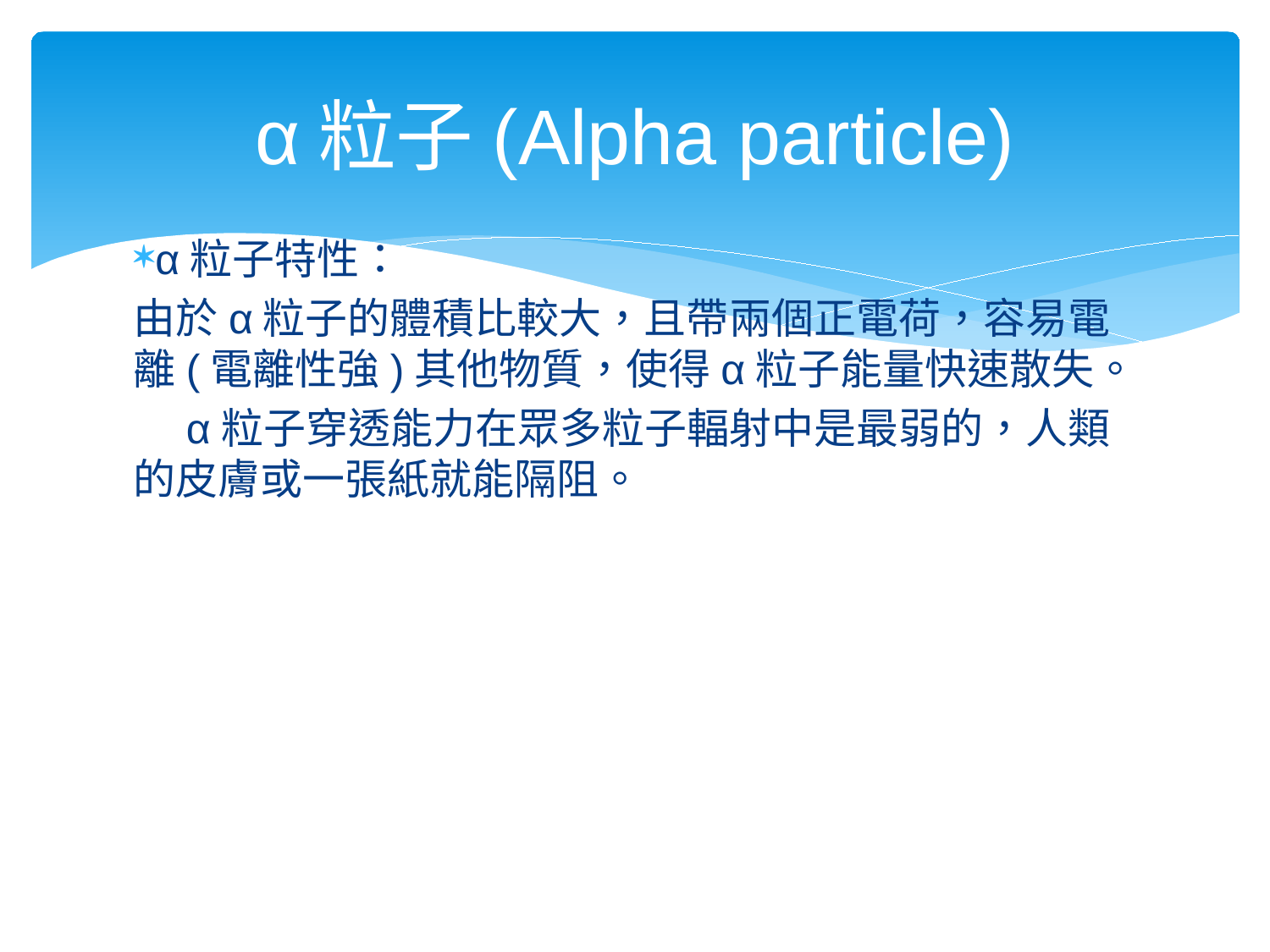

α粒子(Alpha particle)
α粒子特性：
由於α粒子的體積比較大，且帶兩個正電荷，容易電離(電離性強)其他物質，使得α粒子能量快速散失。
　α粒子穿透能力在眾多粒子輻射中是最弱的，人類的皮膚或一張紙就能隔阻。